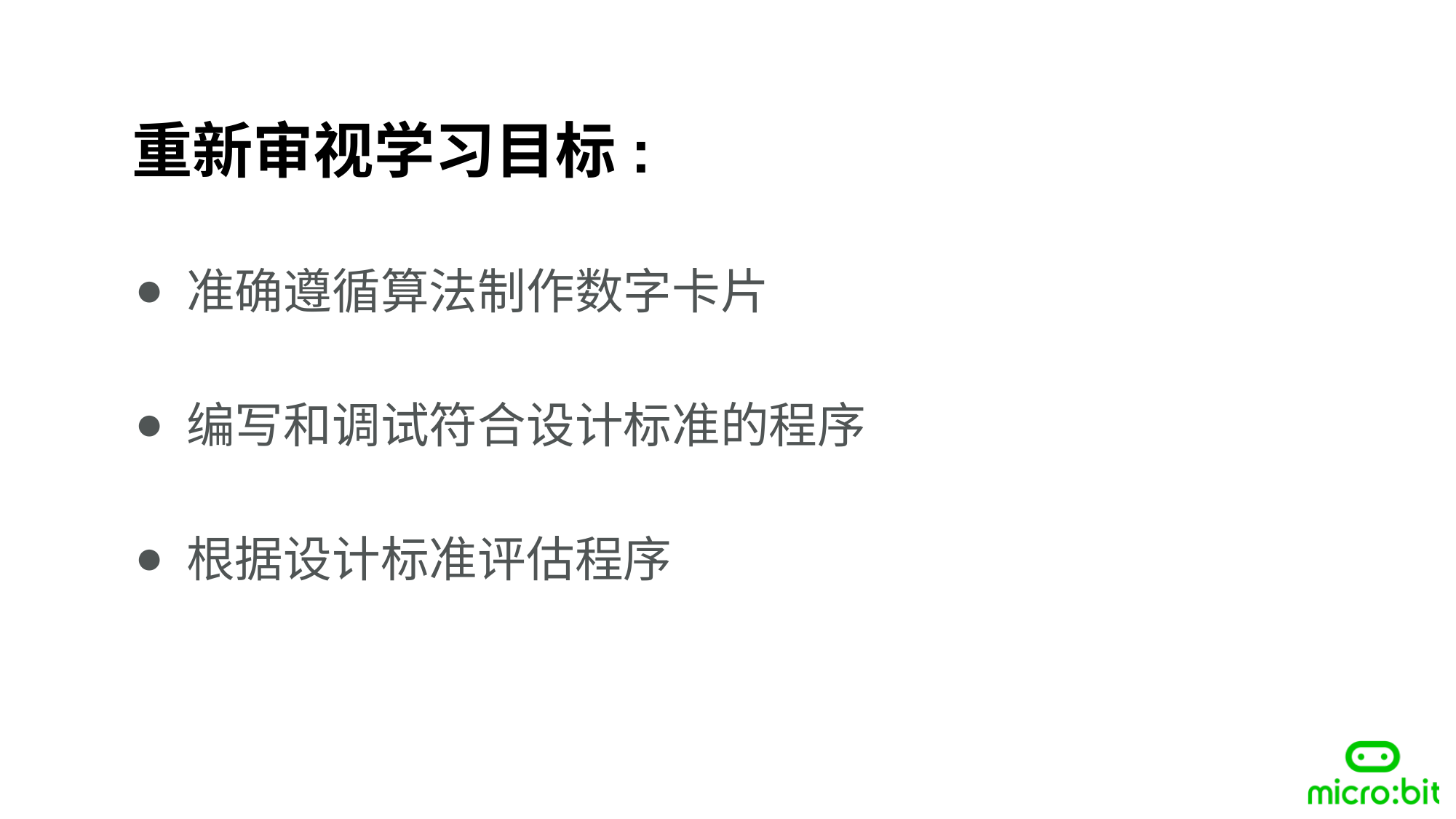

重新审视学习目标:

准确遵循算法制作数字卡片

编写和调试符合设计标准的程序

根据设计标准评估程序